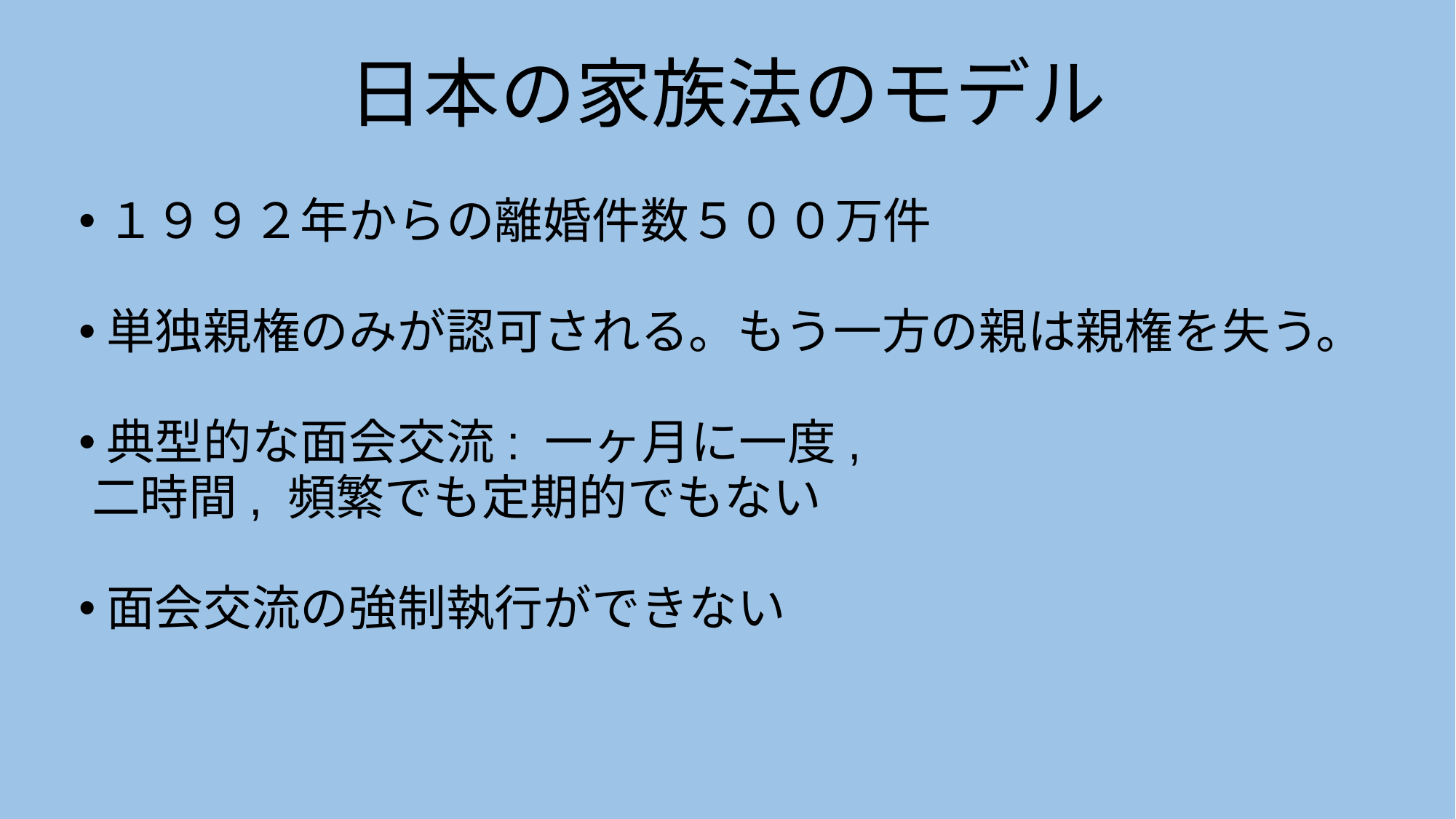

日本の家族法のモデル
１９９２年からの離婚件数５００万件

単独親権のみが認可される。もう一方の親は親権を失う。

典型的な面会交流: 一ヶ月に一度,
	二時間, 頻繁でも定期的でもない

面会交流の強制執行ができない